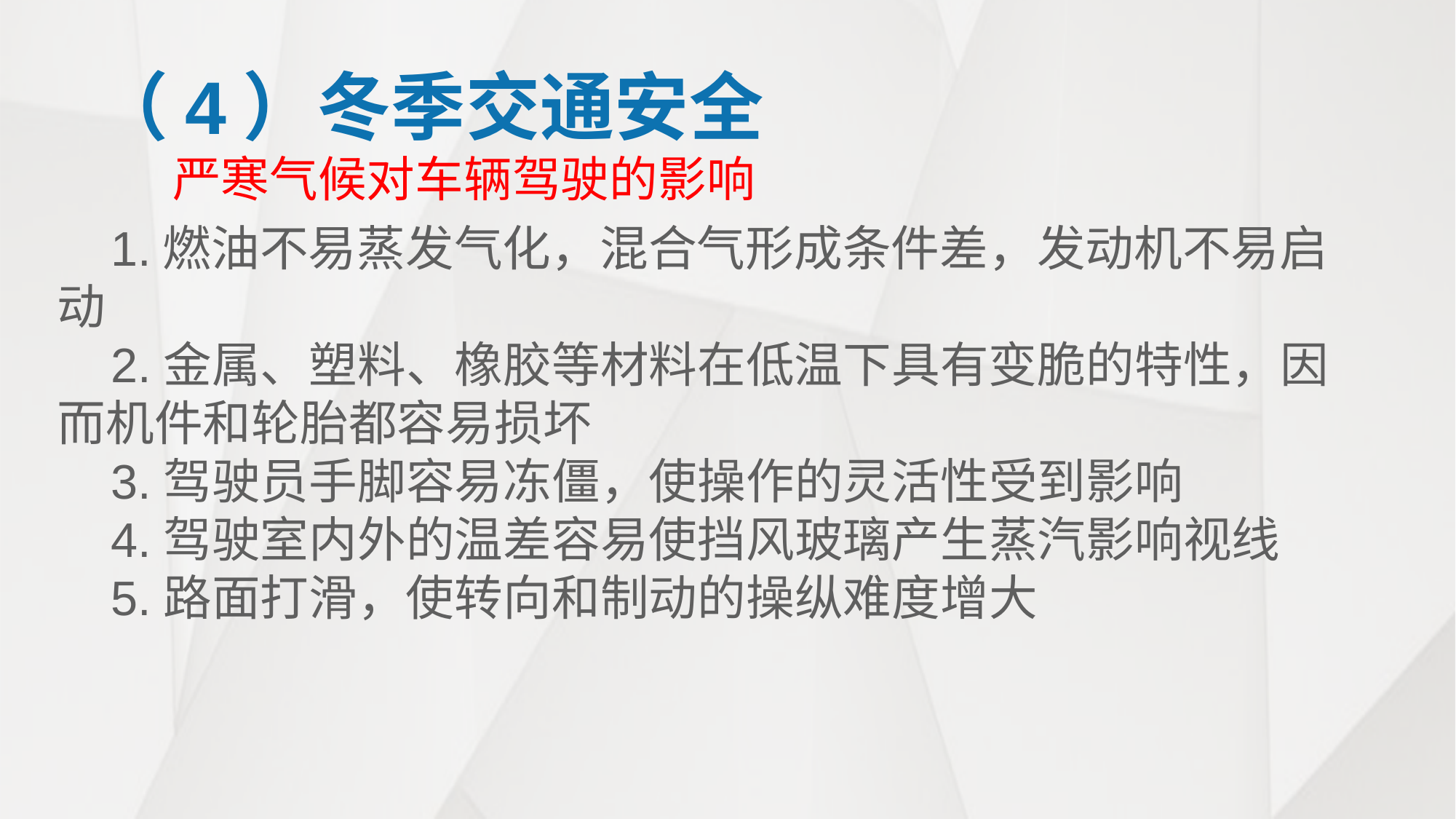

（4）冬季交通安全
严寒气候对车辆驾驶的影响
       1.燃油不易蒸发气化，混合气形成条件差，发动机不易启动
    2.金属、塑料、橡胶等材料在低温下具有变脆的特性，因而机件和轮胎都容易损坏
    3.驾驶员手脚容易冻僵，使操作的灵活性受到影响
    4.驾驶室内外的温差容易使挡风玻璃产生蒸汽影响视线
    5.路面打滑，使转向和制动的操纵难度增大